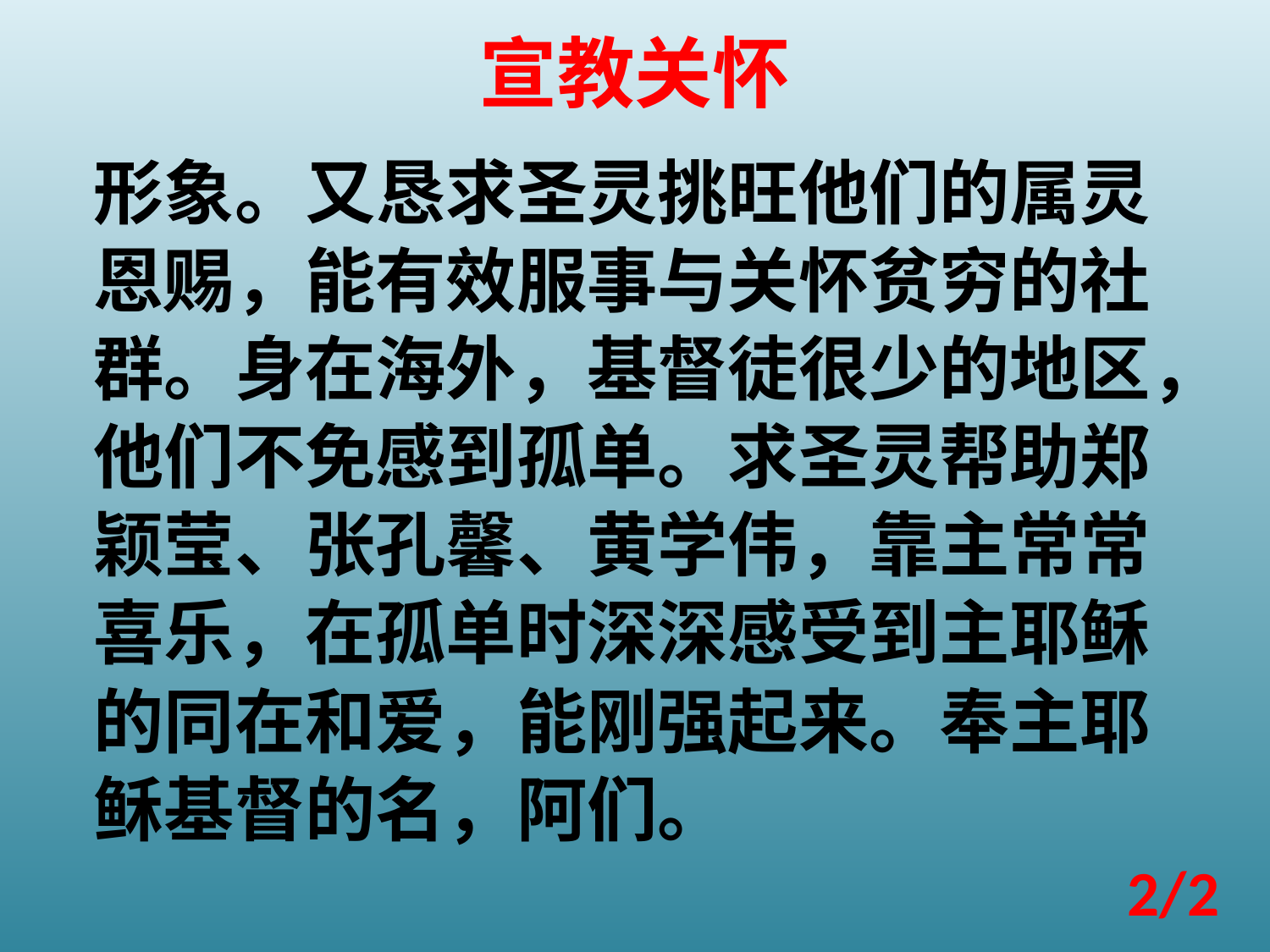

宣教关怀
形象。又恳求圣灵挑旺他们的属灵恩赐，能有效服事与关怀贫穷的社群。身在海外，基督徒很少的地区，他们不免感到孤单。求圣灵帮助郑颖莹、张孔馨、黄学伟，靠主常常喜乐，在孤单时深深感受到主耶稣的同在和爱，能刚强起来。奉主耶稣基督的名，阿们。
2/2